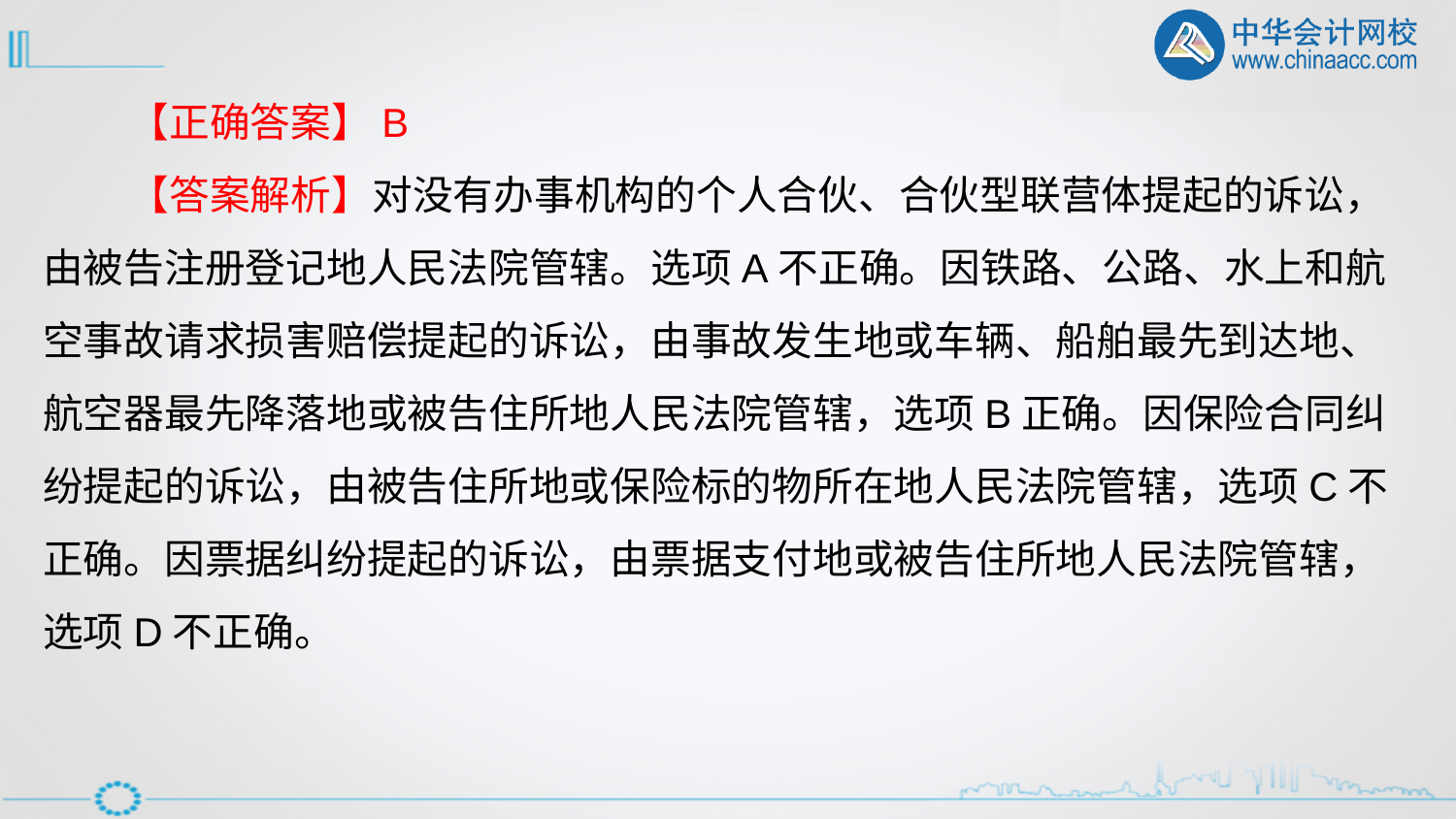

【正确答案】B
【答案解析】对没有办事机构的个人合伙、合伙型联营体提起的诉讼，由被告注册登记地人民法院管辖。选项A不正确。因铁路、公路、水上和航空事故请求损害赔偿提起的诉讼，由事故发生地或车辆、船舶最先到达地、航空器最先降落地或被告住所地人民法院管辖，选项B正确。因保险合同纠纷提起的诉讼，由被告住所地或保险标的物所在地人民法院管辖，选项C不正确。因票据纠纷提起的诉讼，由票据支付地或被告住所地人民法院管辖，选项D不正确。